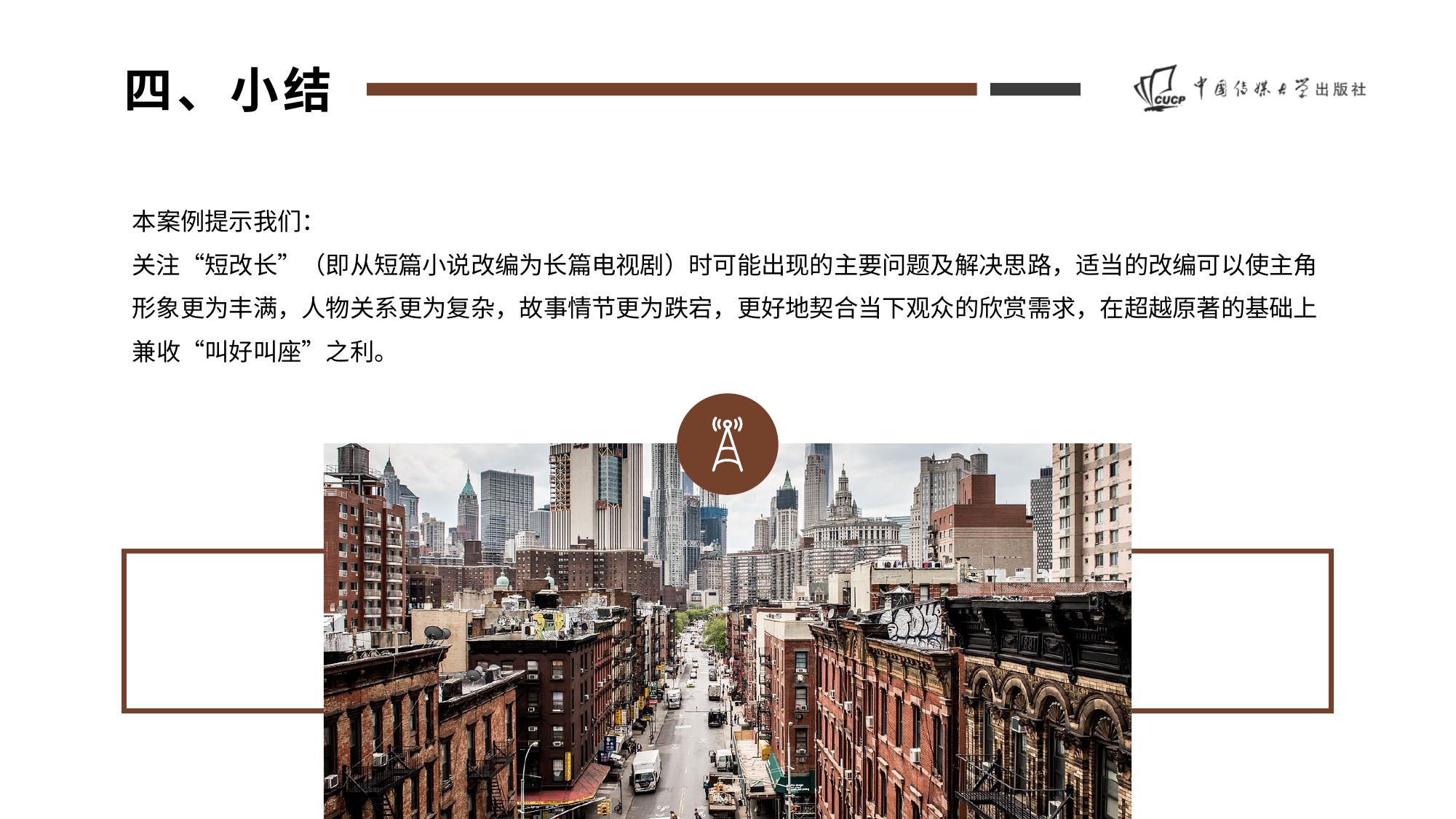

四、小结

本案例提示我们：
关注“短改长”（即从短篇小说改编为长篇电视剧）时可能出现的主要问题及解决思路，适当的改编可以使主角形象更为丰满，人物关系更为复杂，故事情节更为跌宕，更好地契合当下观众的欣赏需求，在超越原著的基础上兼收“叫好叫座”之利。